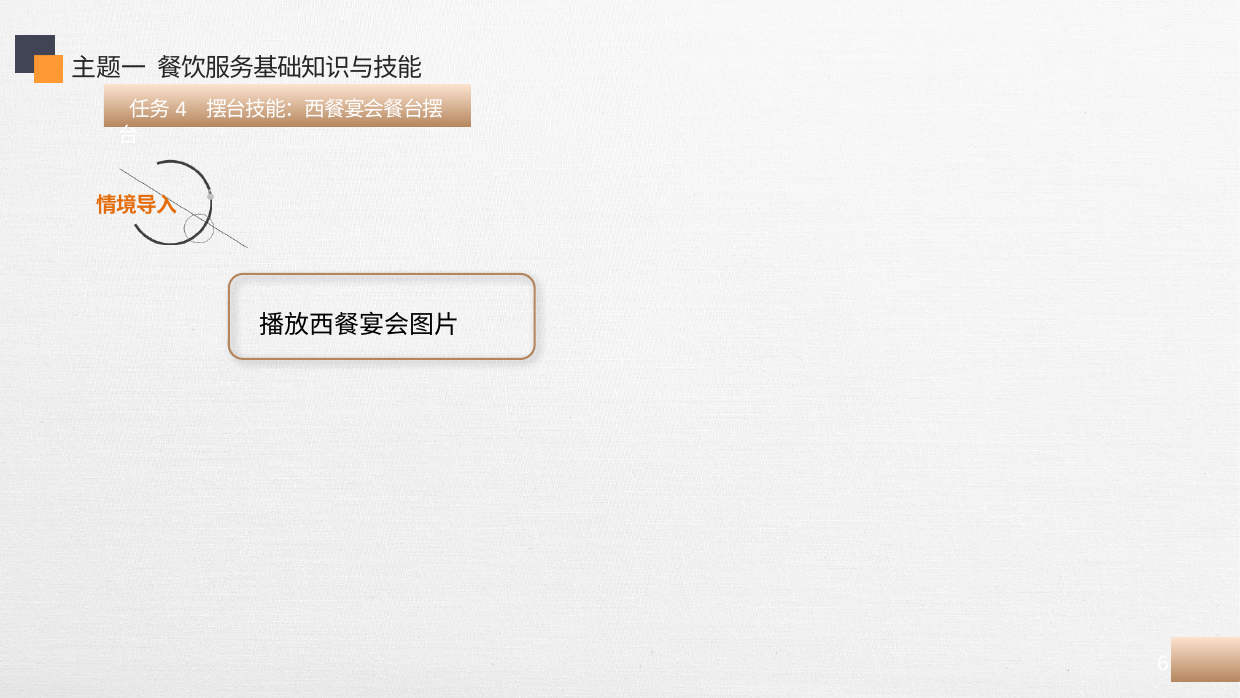

主题一  餐饮服务基础知识与技能

 任务4   摆台技能：西餐宴会餐台摆台

播放西餐宴会图片